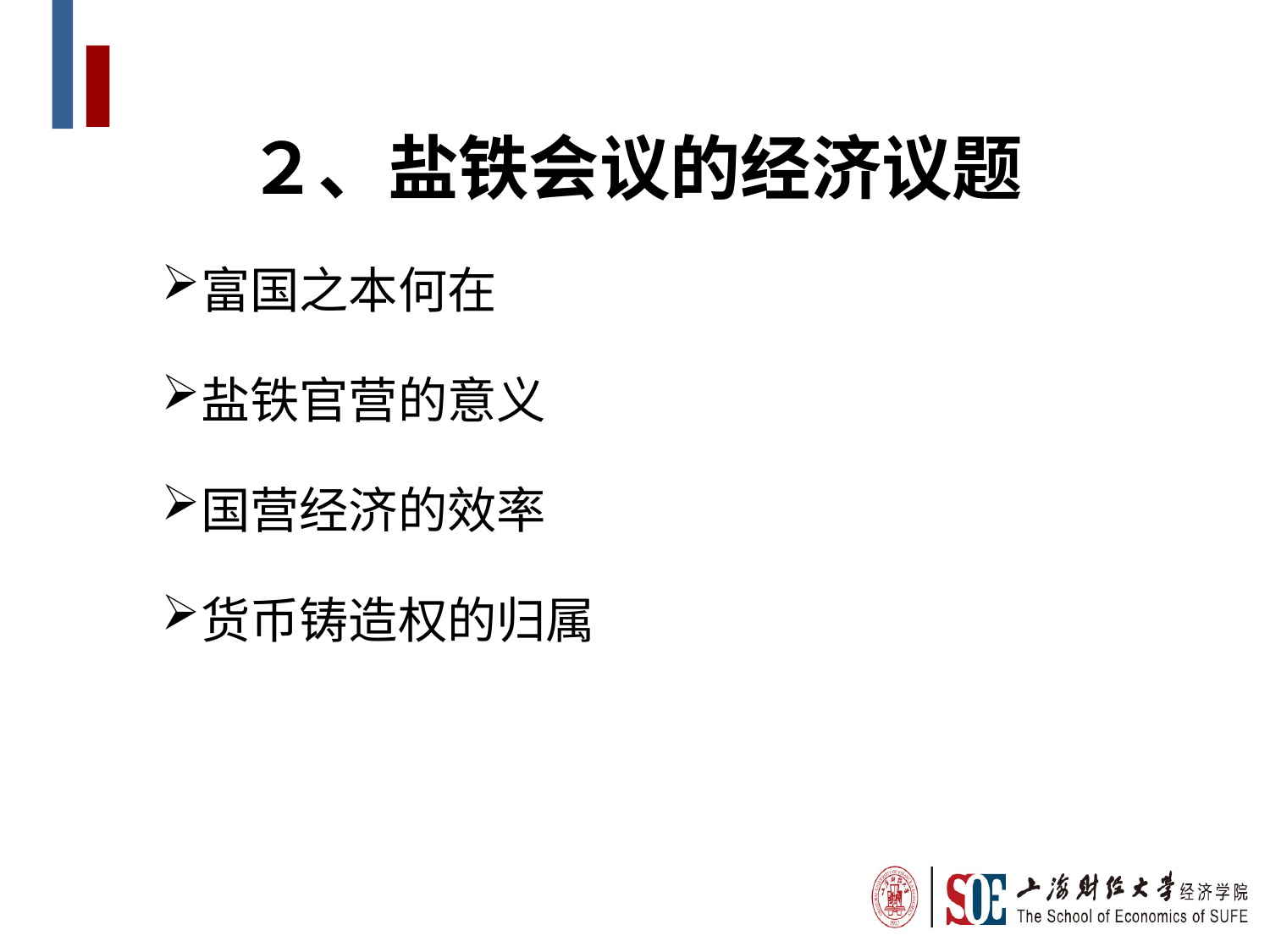

２、盐铁会议的经济议题
富国之本何在
盐铁官营的意义
国营经济的效率
货币铸造权的归属